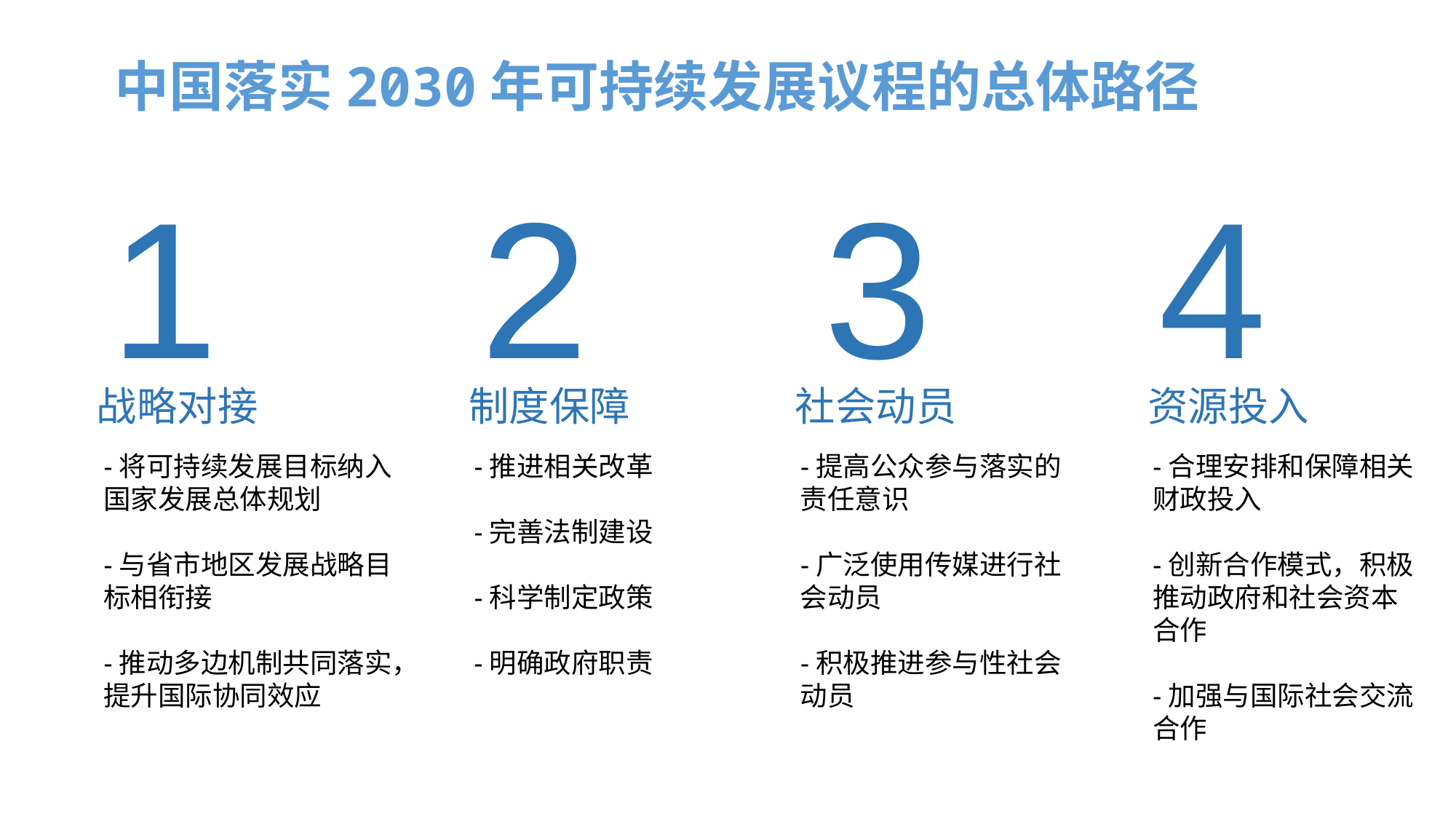

中国落实2030年可持续发展议程的总体路径
1
战略对接
-将可持续发展目标纳入国家发展总体规划

-与省市地区发展战略目标相衔接

-推动多边机制共同落实，提升国际协同效应

2
制度保障
-推进相关改革

-完善法制建设

-科学制定政策

-明确政府职责
3
社会动员
-提高公众参与落实的责任意识

-广泛使用传媒进行社会动员

-积极推进参与性社会动员
4
资源投入
-合理安排和保障相关财政投入

-创新合作模式，积极推动政府和社会资本合作

-加强与国际社会交流合作